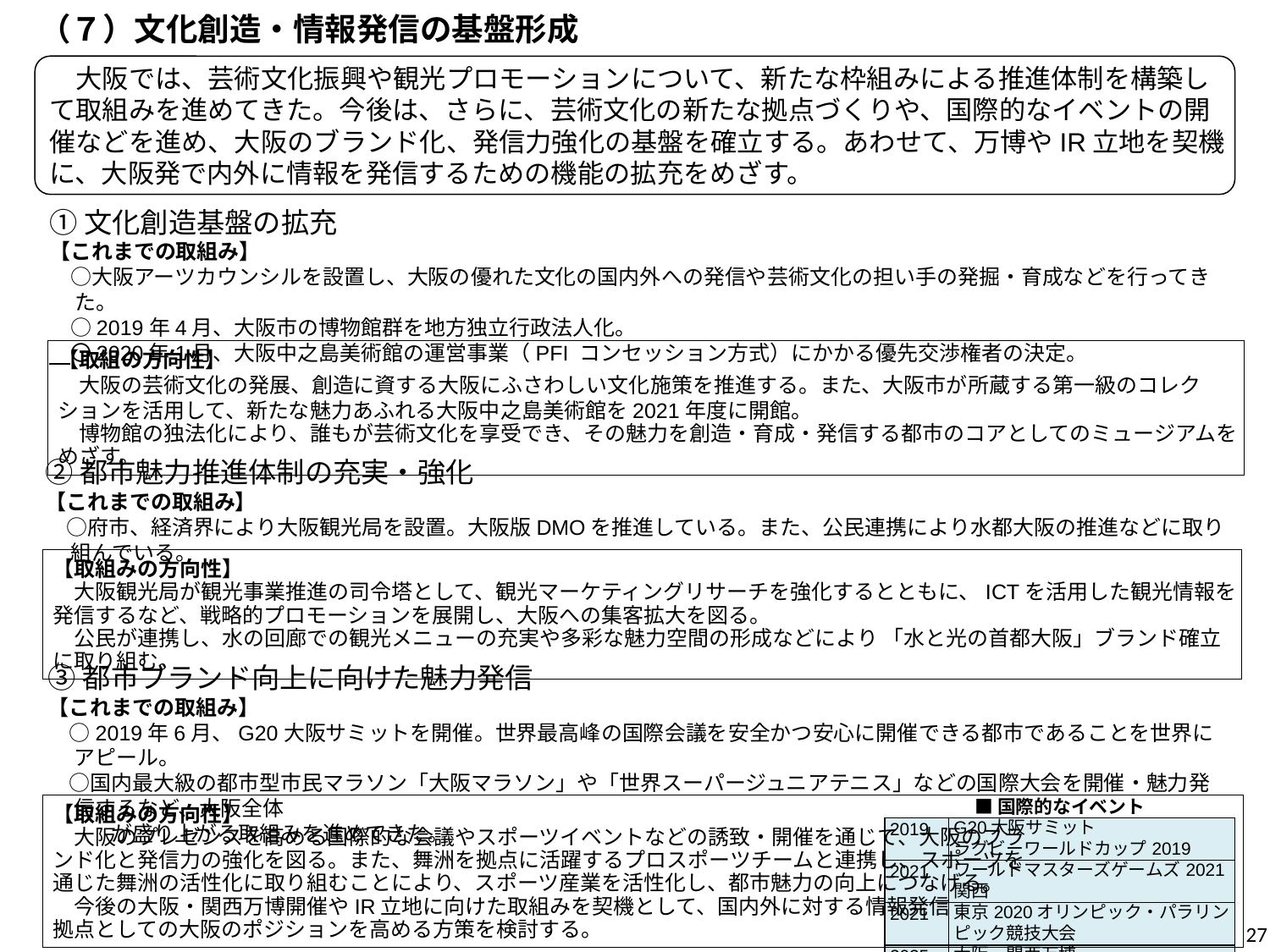

（７）文化創造・情報発信の基盤形成
　大阪では、芸術文化振興や観光プロモーションについて、新たな枠組みによる推進体制を構築して取組みを進めてきた。今後は、さらに、芸術文化の新たな拠点づくりや、国際的なイベントの開催などを進め、大阪のブランド化、発信力強化の基盤を確立する。あわせて、万博やIR立地を契機に、大阪発で内外に情報を発信するための機能の拡充をめざす。
①文化創造基盤の拡充
【これまでの取組み】
　○大阪アーツカウンシルを設置し、大阪の優れた文化の国内外への発信や芸術文化の担い手の発掘・育成などを行ってきた。
　○2019年4月、大阪市の博物館群を地方独立行政法人化。
　〇2020年1月、大阪中之島美術館の運営事業（PFI コンセッション方式）にかかる優先交渉権者の決定。

【取組の方向性】
　大阪の芸術文化の発展、創造に資する大阪にふさわしい文化施策を推進する。また、大阪市が所蔵する第一級のコレクションを活用して、新たな魅力あふれる大阪中之島美術館を2021年度に開館。
　博物館の独法化により、誰もが芸術文化を享受でき、その魅力を創造・育成・発信する都市のコアとしてのミュージアムをめざす。
②都市魅力推進体制の充実・強化
【これまでの取組み】
　○府市、経済界により大阪観光局を設置。大阪版DMOを推進している。また、公民連携により水都大阪の推進などに取り組んでいる。
【取組みの方向性】
　大阪観光局が観光事業推進の司令塔として、観光マーケティングリサーチを強化するとともに、ICTを活用した観光情報を発信するなど、戦略的プロモーションを展開し、大阪への集客拡大を図る。
　公民が連携し、水の回廊での観光メニューの充実や多彩な魅力空間の形成などにより 「水と光の首都大阪」ブランド確立に取り組む。
③都市ブランド向上に向けた魅力発信
【これまでの取組み】
　○2019年6月、G20大阪サミットを開催。世界最高峰の国際会議を安全かつ安心に開催できる都市であることを世界にアピール。
　○国内最大級の都市型市民マラソン「大阪マラソン」や「世界スーパージュニアテニス」などの国際大会を開催・魅力発信するなど、大阪全体
　　　が盛り上がる取組みを進めてきた。

■国際的なイベント
【取組みの方向性】
　大阪のプレゼンスを高める国際的な会議やスポーツイベントなどの誘致・開催を通じて、大阪のブラ
ンド化と発信力の強化を図る。また、舞洲を拠点に活躍するプロスポーツチームと連携し、スポーツを
通じた舞洲の活性化に取り組むことにより、スポーツ産業を活性化し、都市魅力の向上につなげる。
　今後の大阪・関西万博開催やIR立地に向けた取組みを契機として、国内外に対する情報発信
拠点としての大阪のポジションを高める方策を検討する。
| 2019 | G20大阪サミット ラグビーワールドカップ2019 |
| --- | --- |
| 2021 | ワールドマスターズゲームズ2021関西 |
| 2021 | 東京2020オリンピック・パラリンピック競技大会 |
| 2025 | 大阪・関西万博 |
27